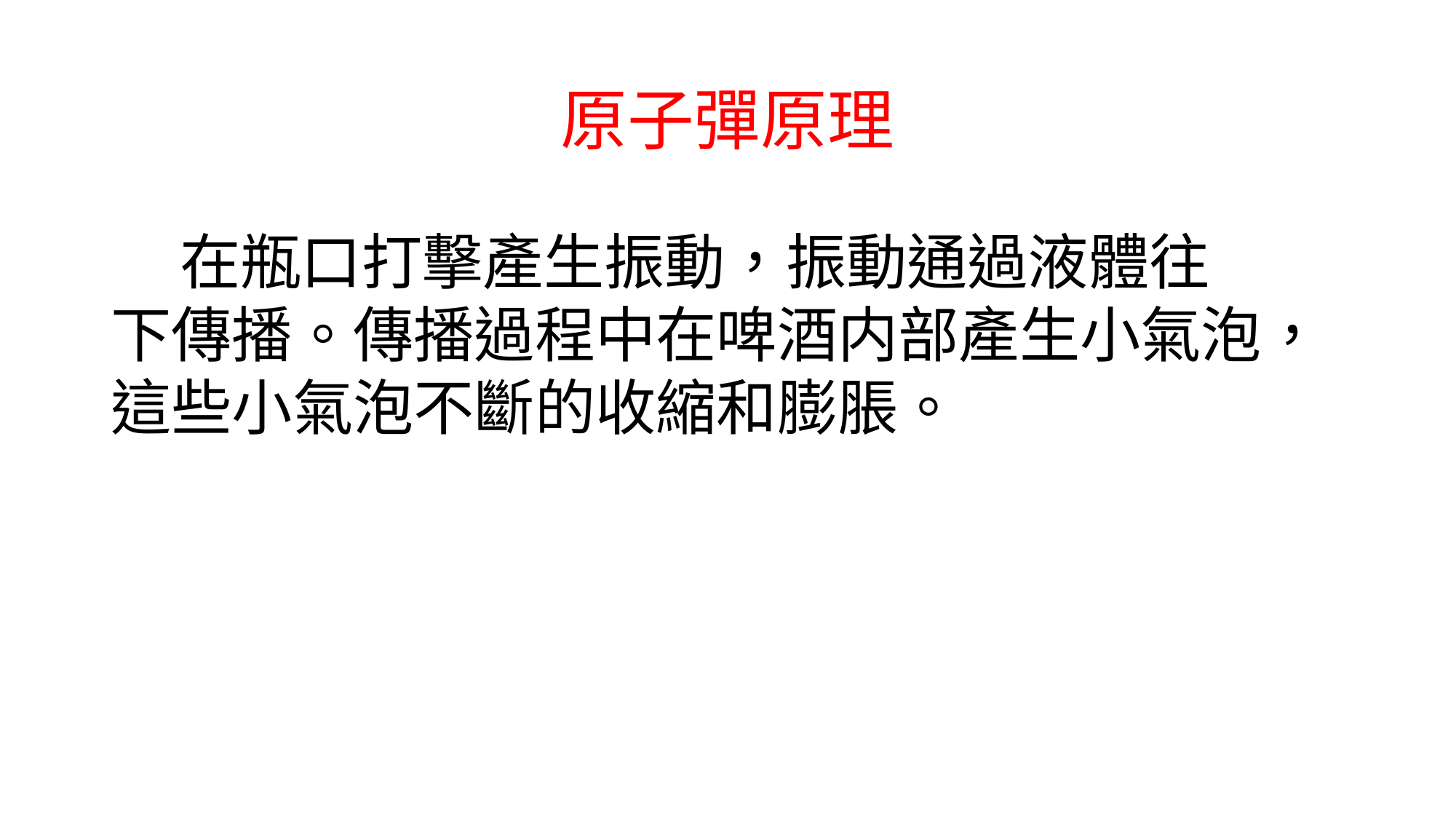

# 原子彈原理
    在瓶口打擊產生振動，振動通過液體往下傳播。傳播過程中在啤酒内部產生小氣泡，這些小氣泡不斷的收縮和膨脹。